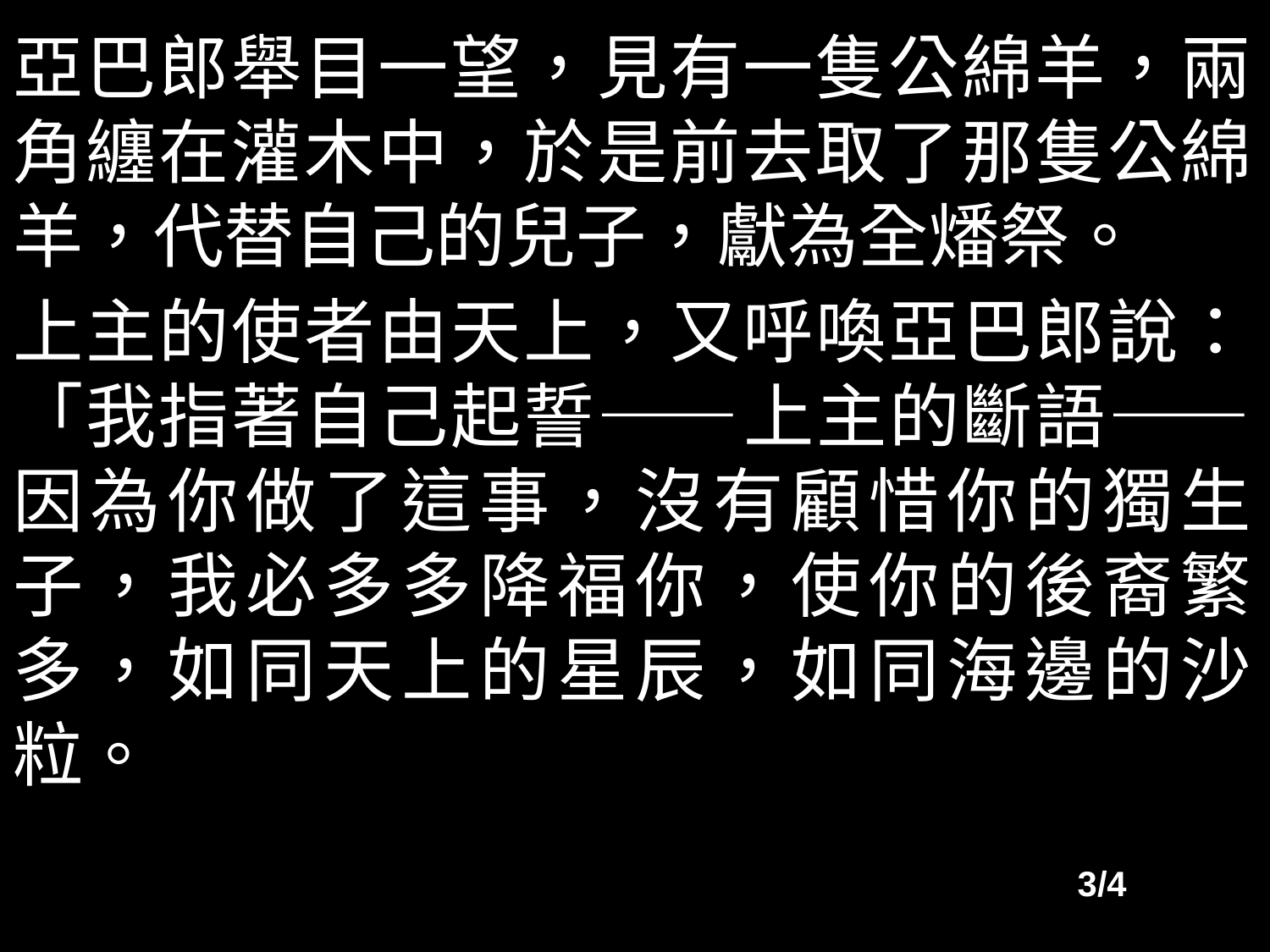

亞巴郎舉目一望，見有一隻公綿羊，兩角纏在灌木中，於是前去取了那隻公綿羊，代替自己的兒子，獻為全燔祭。
上主的使者由天上，又呼喚亞巴郎說：「我指著自己起誓——上主的斷語——因為你做了這事，沒有顧惜你的獨生子，我必多多降福你，使你的後裔繁多，如同天上的星辰，如同海邊的沙粒。
3/4